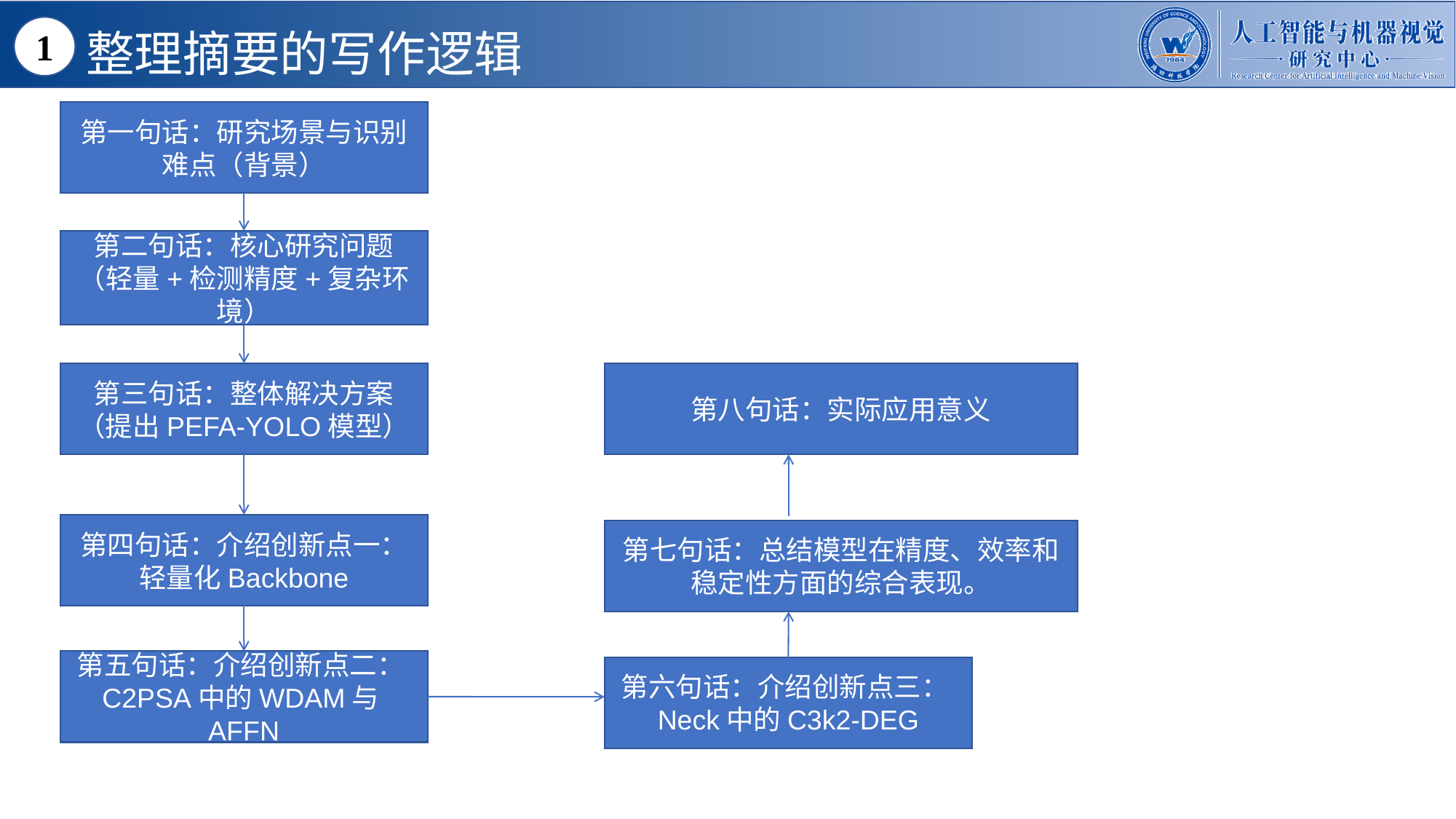

整理摘要的写作逻辑
1
第一句话：研究场景与识别难点（背景）
第二句话：核心研究问题（轻量+检测精度+复杂环境）
第三句话：整体解决方案（提出PEFA-YOLO模型）
第八句话：实际应用意义
第四句话：介绍创新点一：轻量化Backbone
第七句话：总结模型在精度、效率和稳定性方面的综合表现。
第五句话：介绍创新点二：C2PSA中的WDAM与AFFN
第六句话：介绍创新点三：Neck中的C3k2-DEG
3